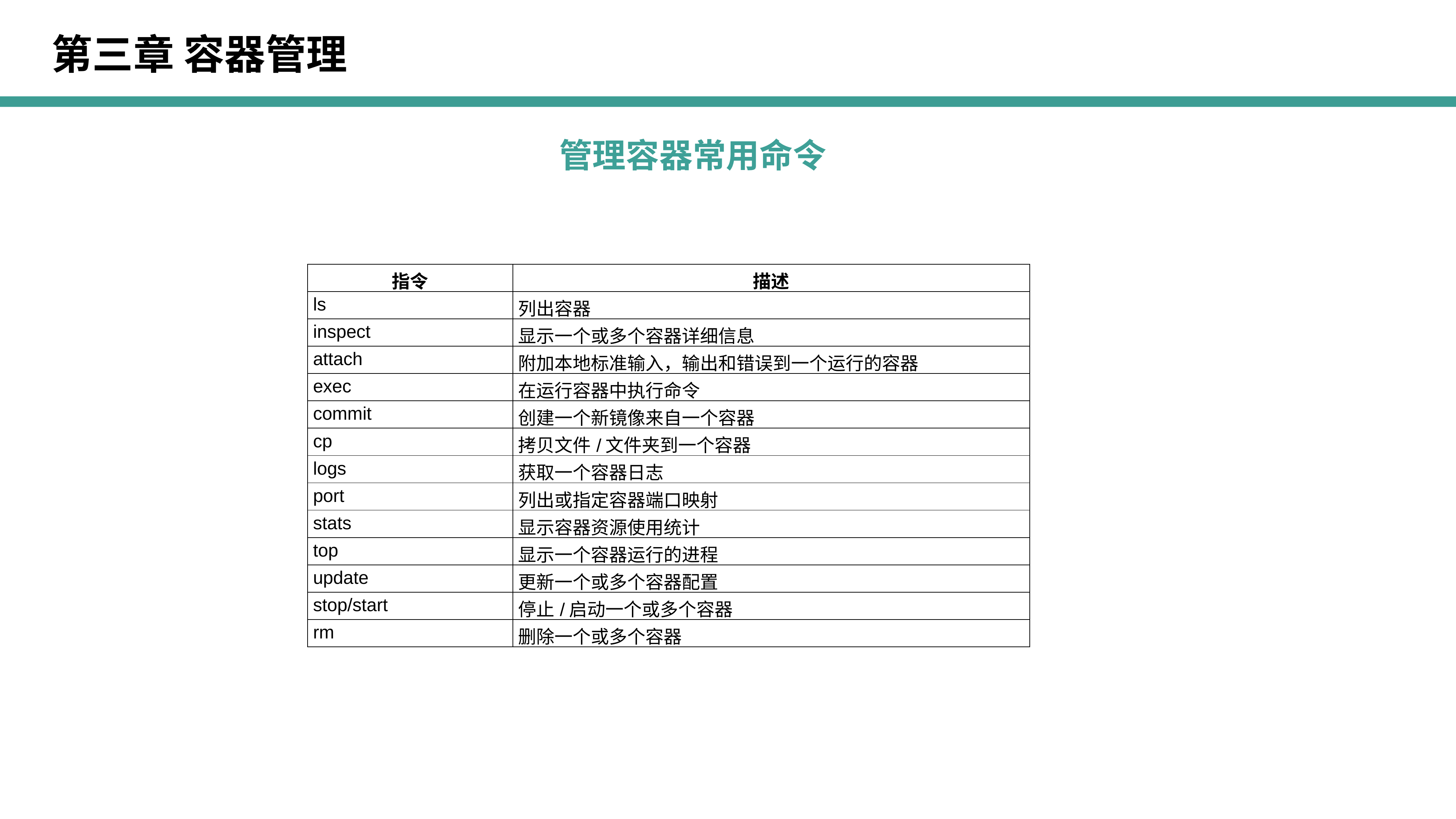

第三章 容器管理

管理容器常用命令
| 指令 | 描述 |
| --- | --- |
| ls | 列出容器 |
| inspect | 显示一个或多个容器详细信息 |
| attach | 附加本地标准输入，输出和错误到一个运行的容器 |
| exec | 在运行容器中执行命令 |
| commit | 创建一个新镜像来自一个容器 |
| cp | 拷贝文件/文件夹到一个容器 |
| logs | 获取一个容器日志 |
| port | 列出或指定容器端口映射 |
| stats | 显示容器资源使用统计 |
| top | 显示一个容器运行的进程 |
| update | 更新一个或多个容器配置 |
| stop/start | 停止/启动一个或多个容器 |
| rm | 删除一个或多个容器 |